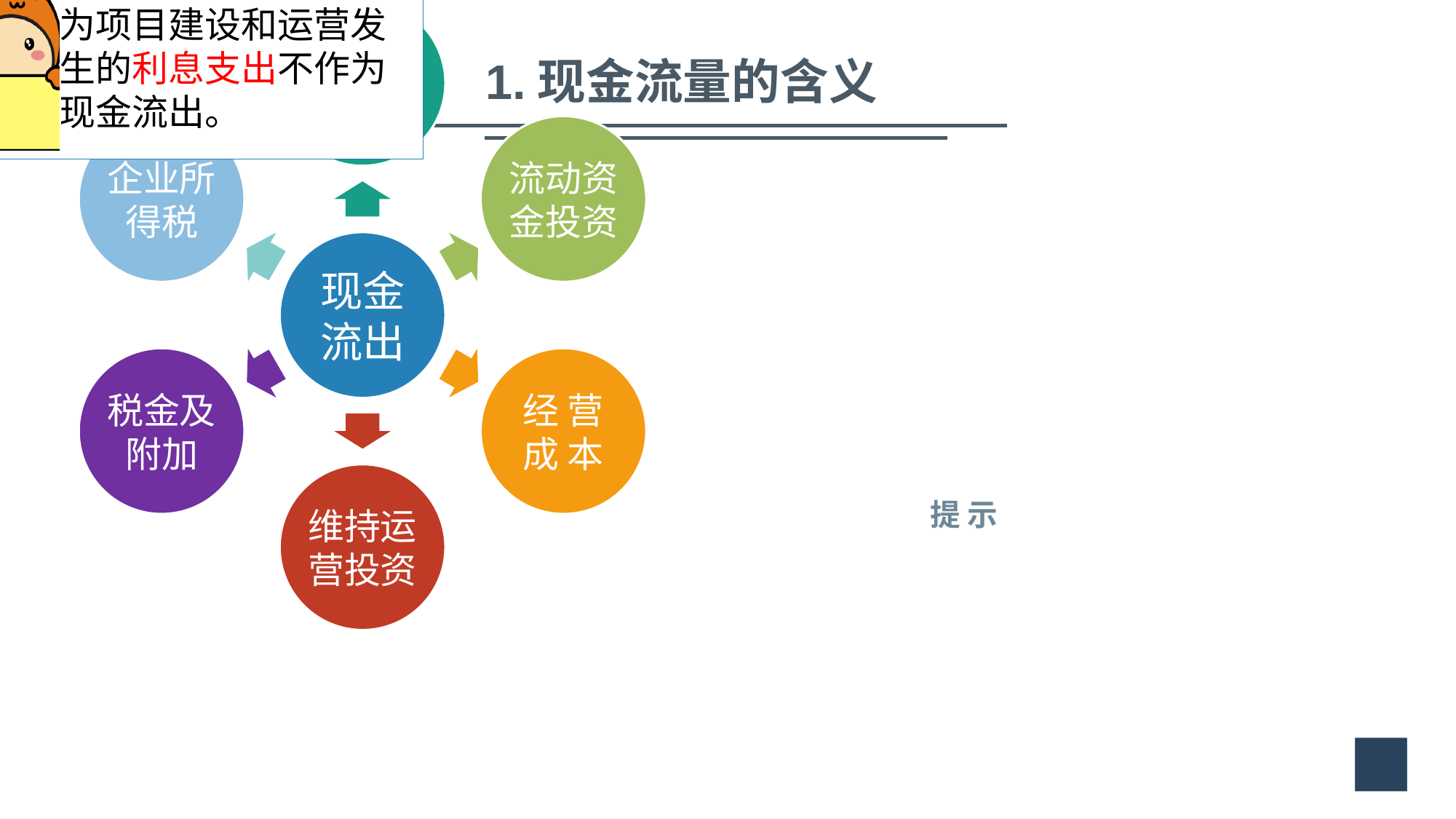

1.现金流量的含义

现金流出

建 设 投 资

流动资金投资

经 营 成 本

维持运营投资

税金及附加

企业所得税
为项目建设和运营发生的利息支出不作为现金流出。
提 示
19